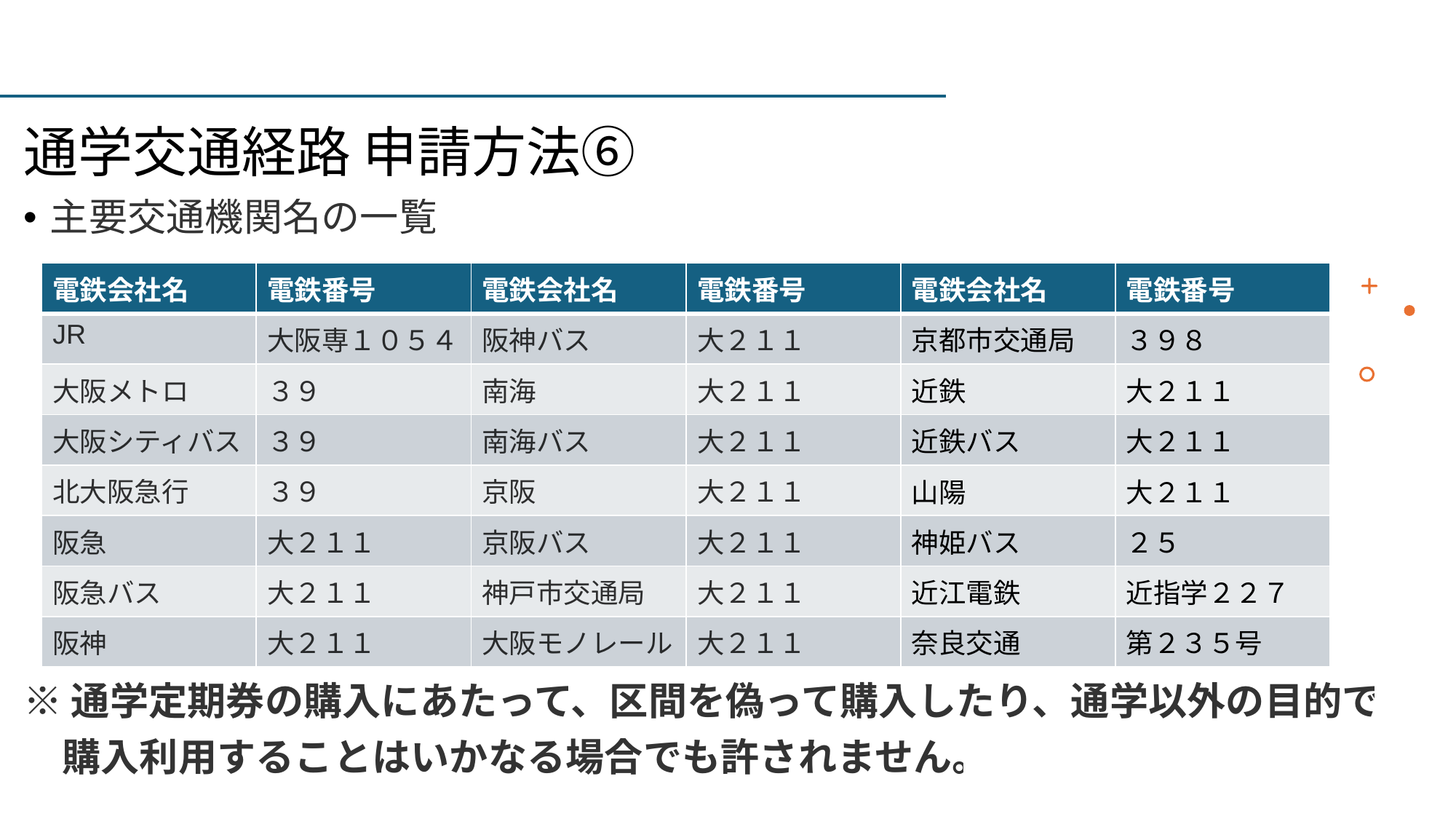

# 通学交通経路 申請方法⑥
主要交通機関名の一覧

※通学定期券の購入にあたって、区間を偽って購入したり、通学以外の目的で
　購入利用することはいかなる場合でも許されません。

| 電鉄会社名 | 電鉄番号 | 電鉄会社名 | 電鉄番号 | 電鉄会社名 | 電鉄番号 |
| --- | --- | --- | --- | --- | --- |
| JR | 大阪専１０５４ | 阪神バス | 大２１１ | 京都市交通局 | ３９８ |
| 大阪メトロ | ３９ | 南海 | 大２１１ | 近鉄 | 大２１１ |
| 大阪シティバス | ３９ | 南海バス | 大２１１ | 近鉄バス | 大２１１ |
| 北大阪急行 | ３９ | 京阪 | 大２１１ | 山陽 | 大２１１ |
| 阪急 | 大２１１ | 京阪バス | 大２１１ | 神姫バス | ２５ |
| 阪急バス | 大２１１ | 神戸市交通局 | 大２１１ | 近江電鉄 | 近指学２２７ |
| 阪神 | 大２１１ | 大阪モノレール | 大２１１ | 奈良交通 | 第２３５号 |